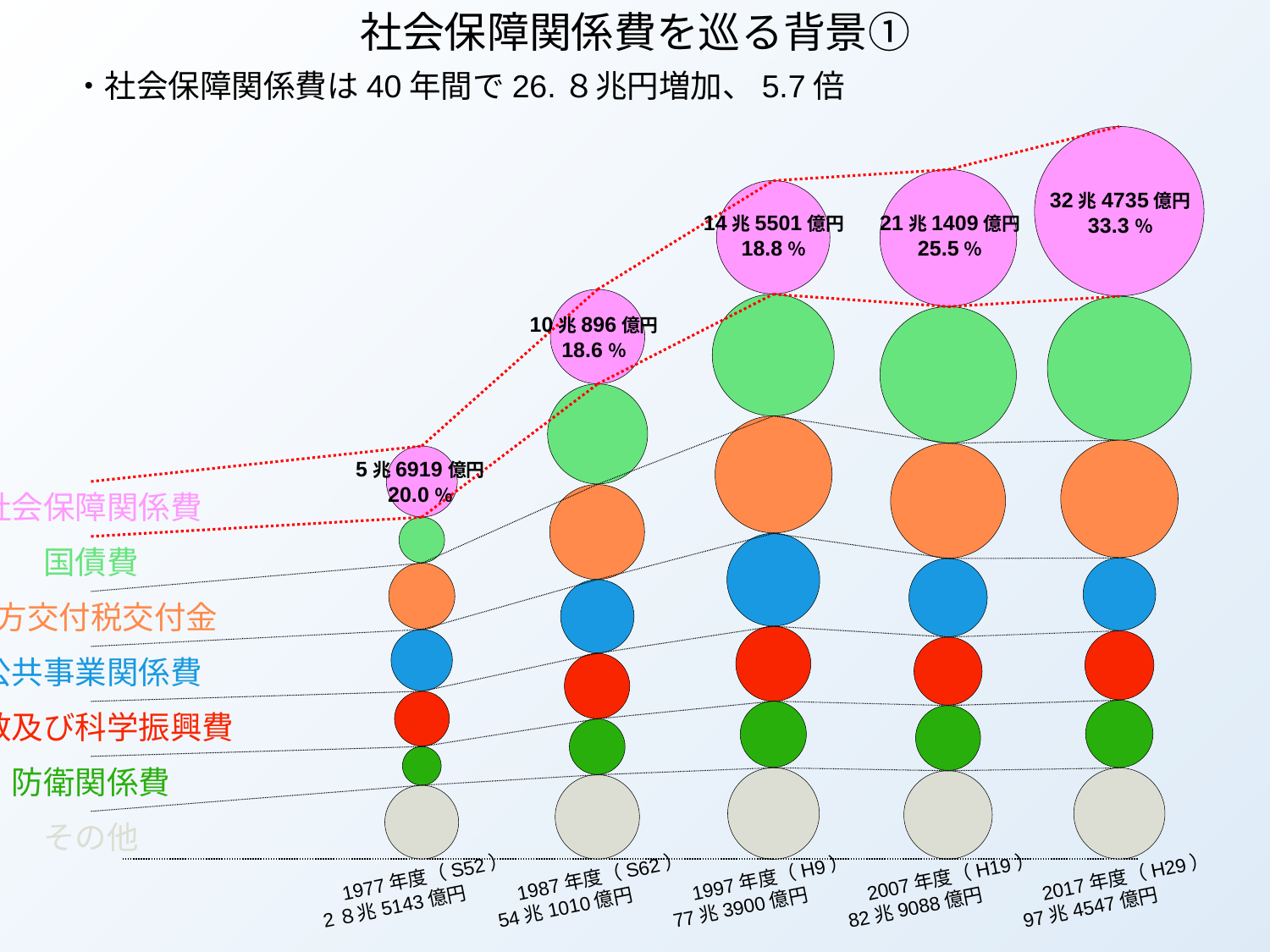

社会保障関係費を巡る背景①
・社会保障関係費は40年間で26.８兆円増加、5.7倍

32兆4735億円
33.3％
21兆1409億円
25.5％
14兆5501億円
18.8％

10兆896億円
18.6％

5兆6919億円
20.0％
社会保障関係費

国債費

地方交付税交付金

公共事業関係費

文教及び科学振興費

防衛関係費

その他
　1977年度（S52）
2８兆5143億円
　1987年度（S62）
54兆1010億円
　1997年度（H9）
77兆3900億円
　2007年度（H19）
82兆9088億円
　2017年度（H29）
97兆4547億円